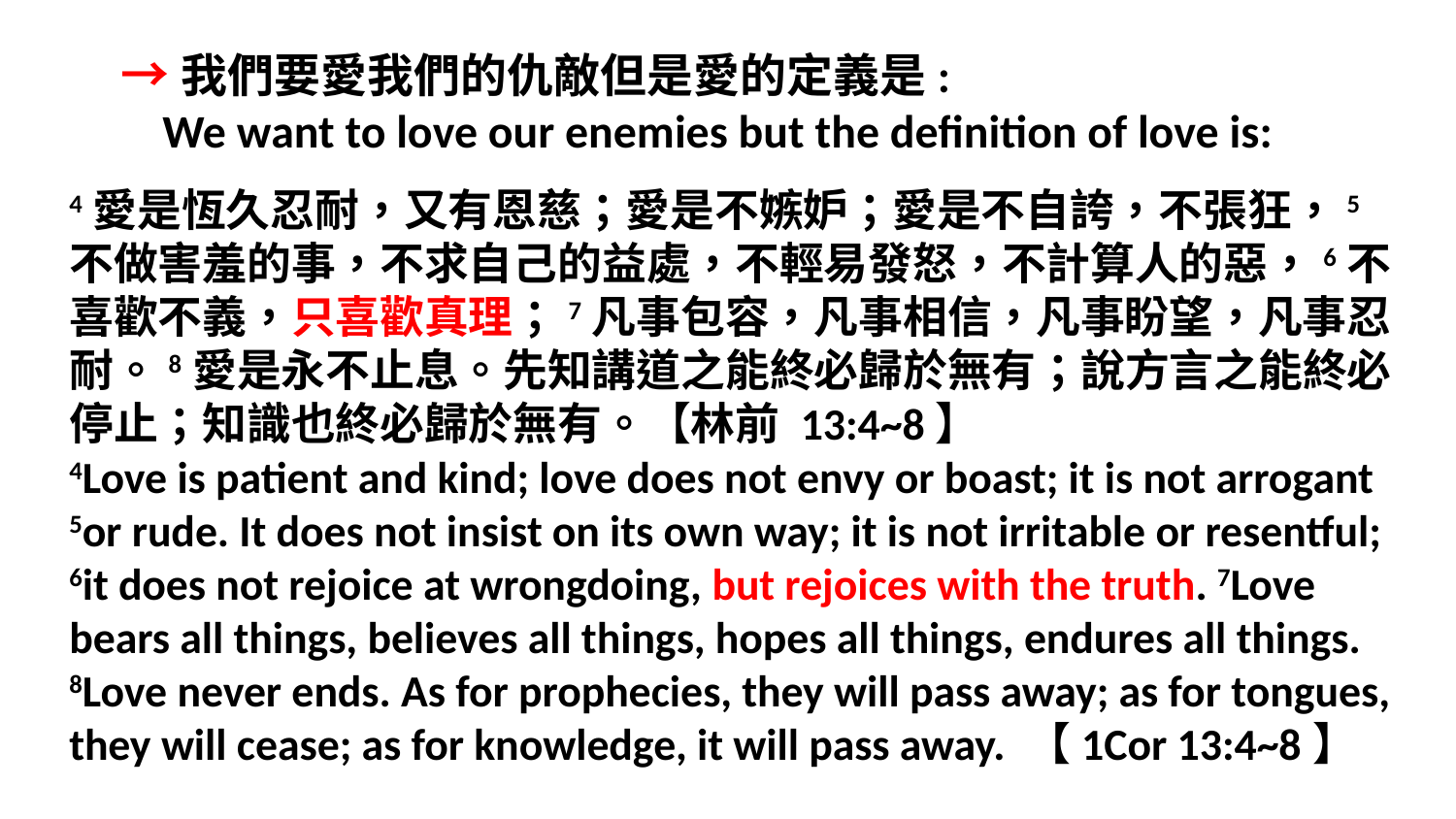

→我們要愛我們的仇敵但是愛的定義是:
    We want to love our enemies but the definition of love is:
4愛是恆久忍耐，又有恩慈；愛是不嫉妒；愛是不自誇，不張狂，5不做害羞的事，不求自己的益處，不輕易發怒，不計算人的惡，6不喜歡不義，只喜歡真理；7凡事包容，凡事相信，凡事盼望，凡事忍耐。8愛是永不止息。先知講道之能終必歸於無有；說方言之能終必停止；知識也終必歸於無有。【林前 13:4~8】
4Love is patient and kind; love does not envy or boast; it is not arrogant 5or rude. It does not insist on its own way; it is not irritable or resentful; 6it does not rejoice at wrongdoing, but rejoices with the truth. 7Love bears all things, believes all things, hopes all things, endures all things. 8Love never ends. As for prophecies, they will pass away; as for tongues, they will cease; as for knowledge, it will pass away. 【1Cor 13:4~8】